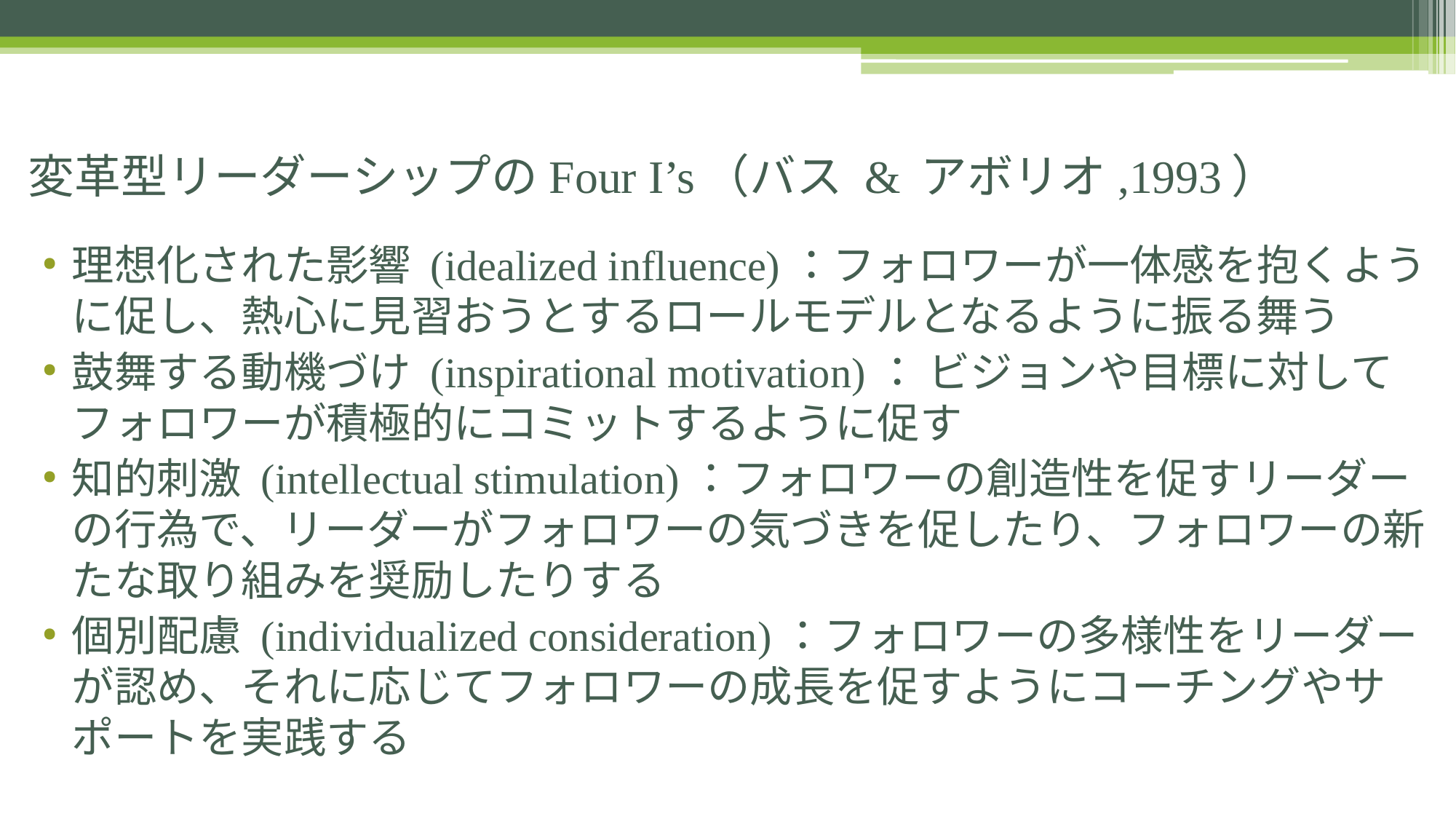

# 変革型リーダーシップのFour I’s（バス & アボリオ,1993）
理想化された影響 (idealized influence)：フォロワーが一体感を抱くように促し、熱心に見習おうとするロールモデルとなるように振る舞う
鼓舞する動機づけ (inspirational motivation)： ビジョンや目標に対してフォロワーが積極的にコミットするように促す
知的刺激 (intellectual stimulation)：フォロワーの創造性を促すリーダーの行為で、リーダーがフォロワーの気づきを促したり、フォロワーの新たな取り組みを奨励したりする
個別配慮 (individualized consideration)：フォロワーの多様性をリーダーが認め、それに応じてフォロワーの成長を促すようにコーチングやサポートを実践する